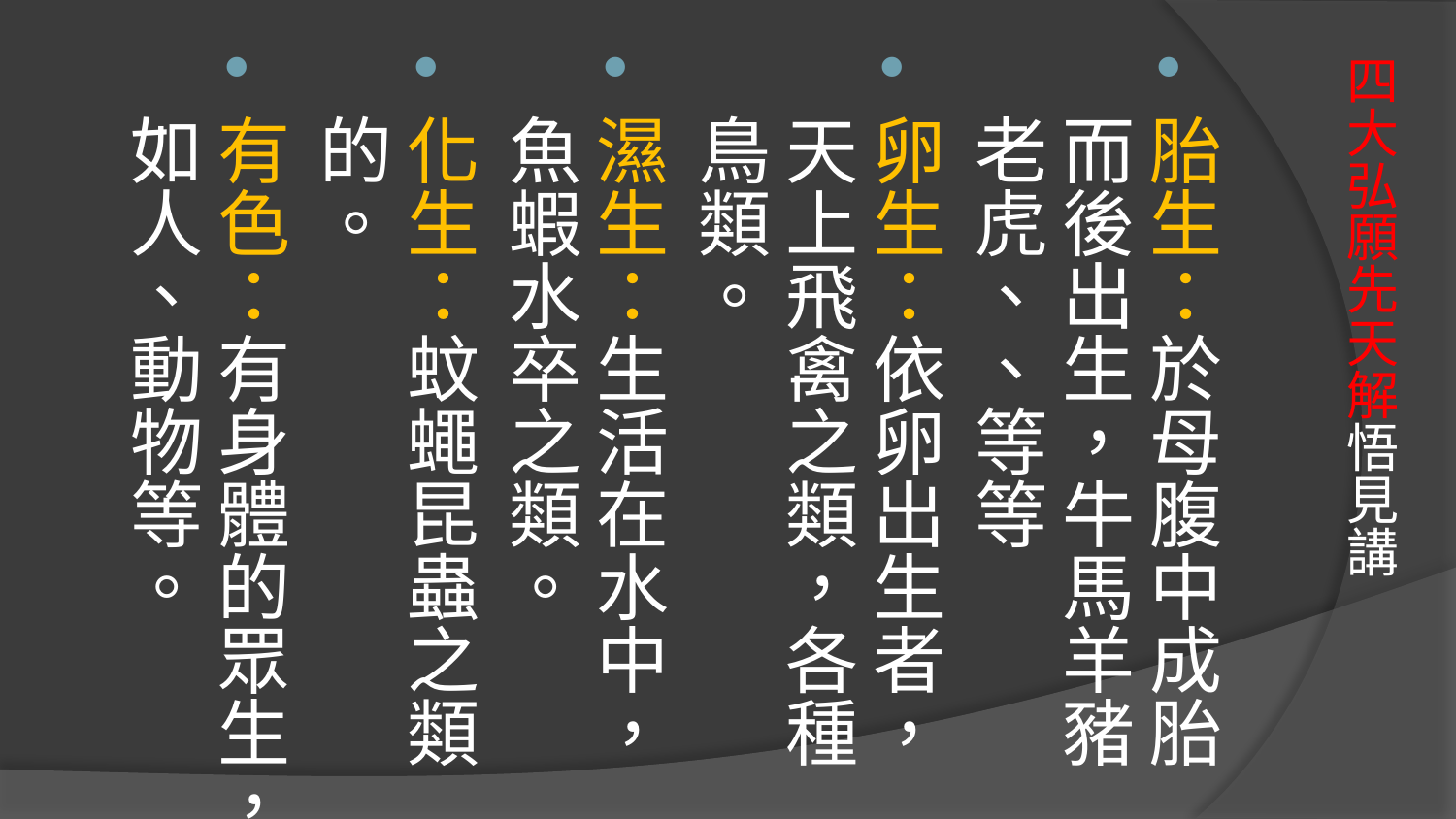

胎生：於母腹中成胎而後出生，牛馬羊豬老虎、、等等
卵生：依卵出生者，天上飛禽之類，各種鳥類。
濕生：生活在水中，魚蝦水卒之類。
化生：蚊蠅昆蟲之類的。
有色：有身體的眾生，如人、動物等。

# 四大弘願先天解悟見講